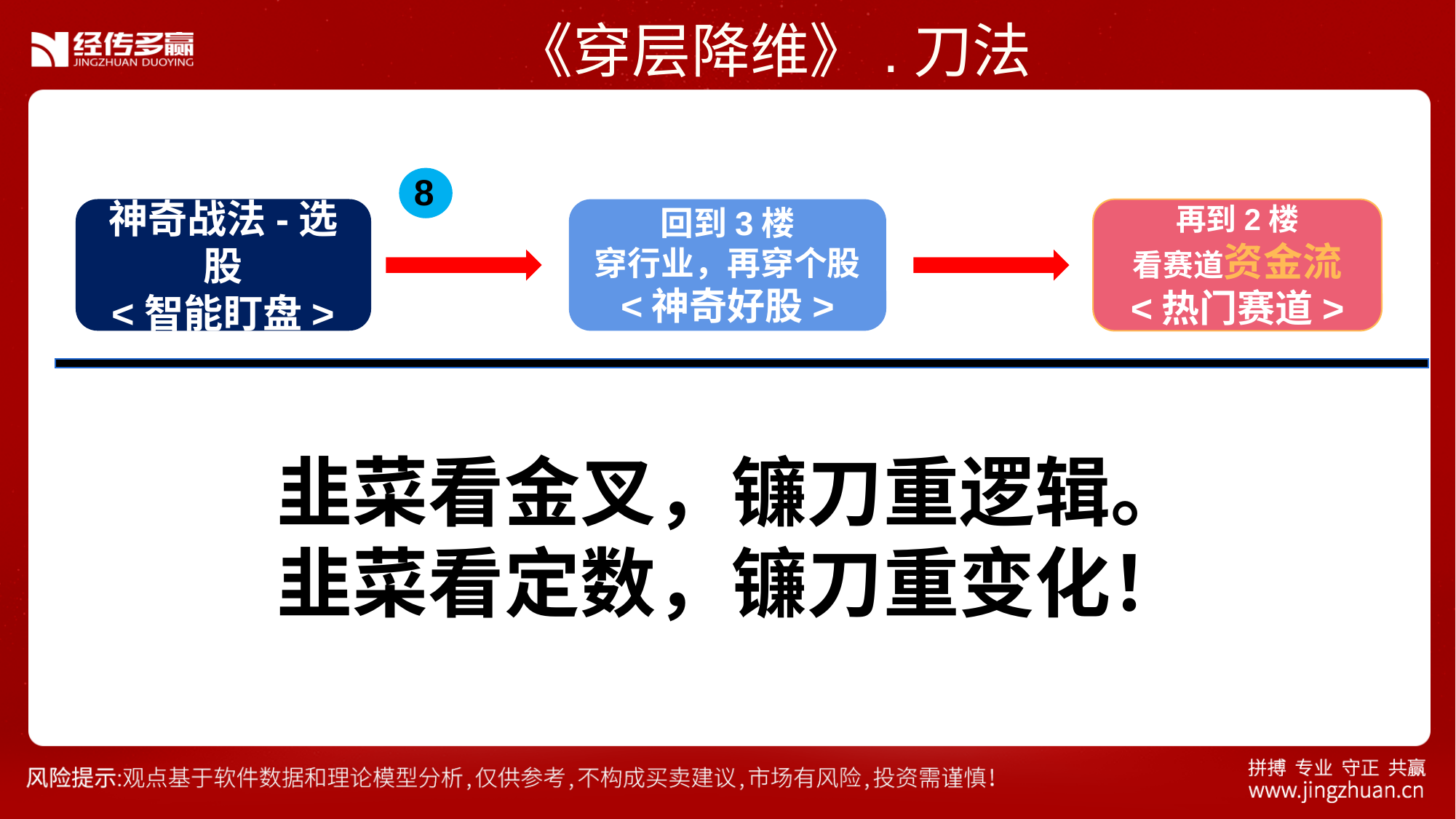

《穿层降维》.刀法
8

神奇战法-选股
<智能盯盘>
回到3楼
穿行业，再穿个股
<神奇好股>
再到2楼
看赛道资金流
<热门赛道>

韭菜看金叉，镰刀重逻辑。
韭菜看定数，镰刀重变化！